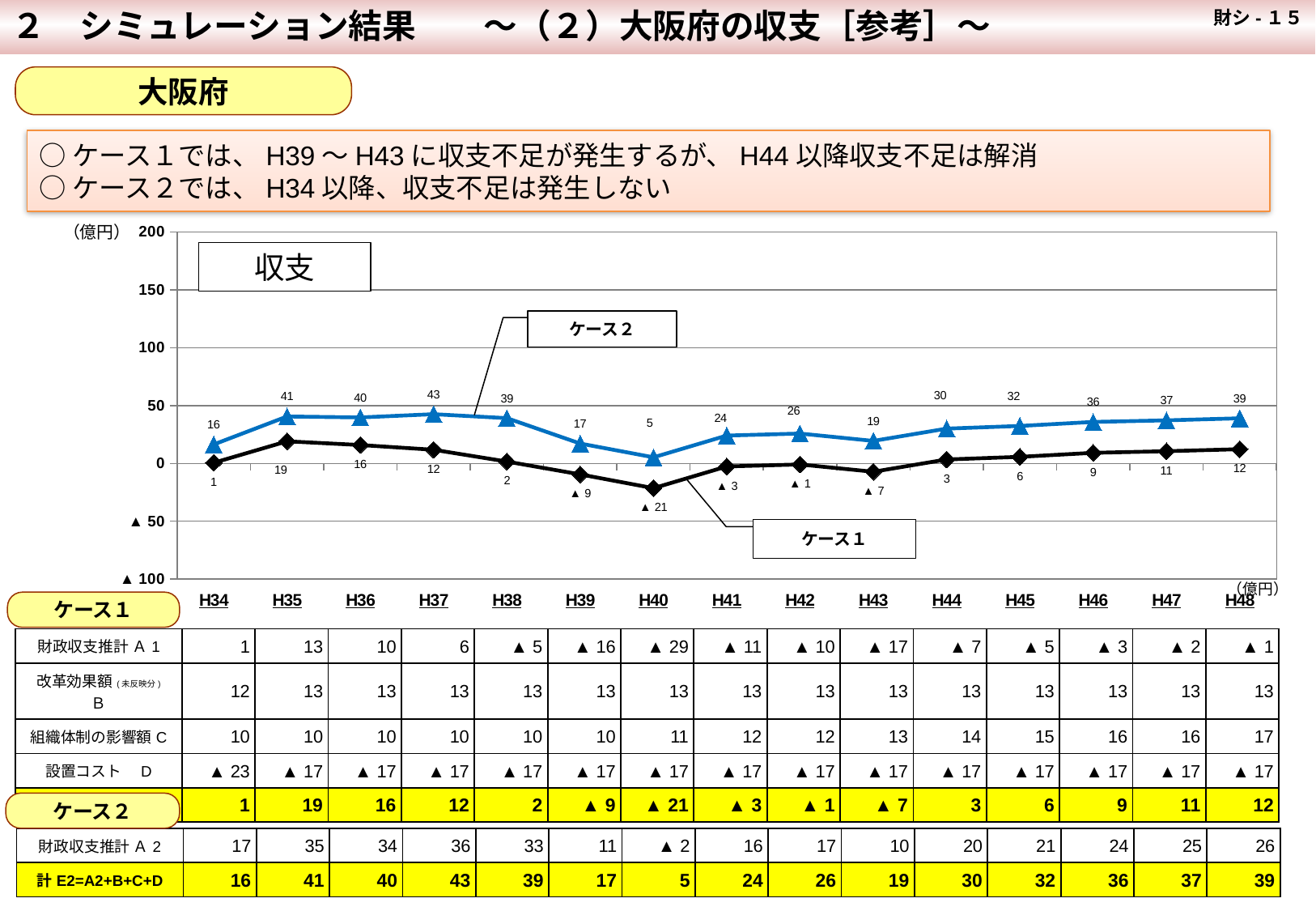

２　シミュレーション結果　　～（２）大阪府の収支［参考］～
 財シ-１５
大阪府
○ケース１では、H39～H43に収支不足が発生するが、H44以降収支不足は解消
○ケース２では、H34以降、収支不足は発生しない

### Chart

| Category | 計 E=A'+B+C+D | 計 E=A+B+C+D |
|---|---|---|
| H34 | 16.412000000000006 | 0.5720000000000027 |
| H35 | 40.622 | 19.142000000000003 |
| H36 | 39.782000000000004 | 15.912000000000006 |
| H37 | 42.611999999999995 | 11.792000000000002 |
| H38 | 39.142 | 1.6020000000000039 |
| H39 | 17.202000000000005 | -9.488 |
| H40 | 5.2678164533041 | -21.4221835466959 |
| H41 | 24.079778652785834 | -2.6102213472141678 |
| H42 | 25.807518764548725 | -0.882481235451273 |
| H43 | 19.462902038983046 | -7.227097961016952 |
| H44 | 30.088463627887762 | 3.3984636278877645 |
| H45 | 32.39181062350176 | 5.701810623501764 |
| H46 | 35.86679247392881 | 9.176792473928813 |
| H47 | 37.24527043554046 | 10.555270435540464 |
| H48 | 39.000263412754954 | 12.310263412754956 |
（億円）
収支
ケース２
ケース１
（億円）
ケース１
| 財政収支推計 Ａ1 | 1 | 13 | 10 | 6 | ▲ 5 | ▲ 16 | ▲ 29 | ▲ 11 | ▲ 10 | ▲ 17 | ▲ 7 | ▲ 5 | ▲ 3 | ▲ 2 | ▲ 1 |
| --- | --- | --- | --- | --- | --- | --- | --- | --- | --- | --- | --- | --- | --- | --- | --- |
| 改革効果額(未反映分) Ｂ | 12 | 13 | 13 | 13 | 13 | 13 | 13 | 13 | 13 | 13 | 13 | 13 | 13 | 13 | 13 |
| 組織体制の影響額C | 10 | 10 | 10 | 10 | 10 | 10 | 11 | 12 | 12 | 13 | 14 | 15 | 16 | 16 | 17 |
| 設置コスト　D | ▲ 23 | ▲ 17 | ▲ 17 | ▲ 17 | ▲ 17 | ▲ 17 | ▲ 17 | ▲ 17 | ▲ 17 | ▲ 17 | ▲ 17 | ▲ 17 | ▲ 17 | ▲ 17 | ▲ 17 |
| 計E1=A1+B+C+D | 1 | 19 | 16 | 12 | 2 | ▲ 9 | ▲ 21 | ▲ 3 | ▲ 1 | ▲ 7 | 3 | 6 | 9 | 11 | 12 |
ケース２
| 財政収支推計 Ａ2 | 17 | 35 | 34 | 36 | 33 | 11 | ▲ 2 | 16 | 17 | 10 | 20 | 21 | 24 | 25 | 26 |
| --- | --- | --- | --- | --- | --- | --- | --- | --- | --- | --- | --- | --- | --- | --- | --- |
| 計E2=A2+B+C+D | 16 | 41 | 40 | 43 | 39 | 17 | 5 | 24 | 26 | 19 | 30 | 32 | 36 | 37 | 39 |